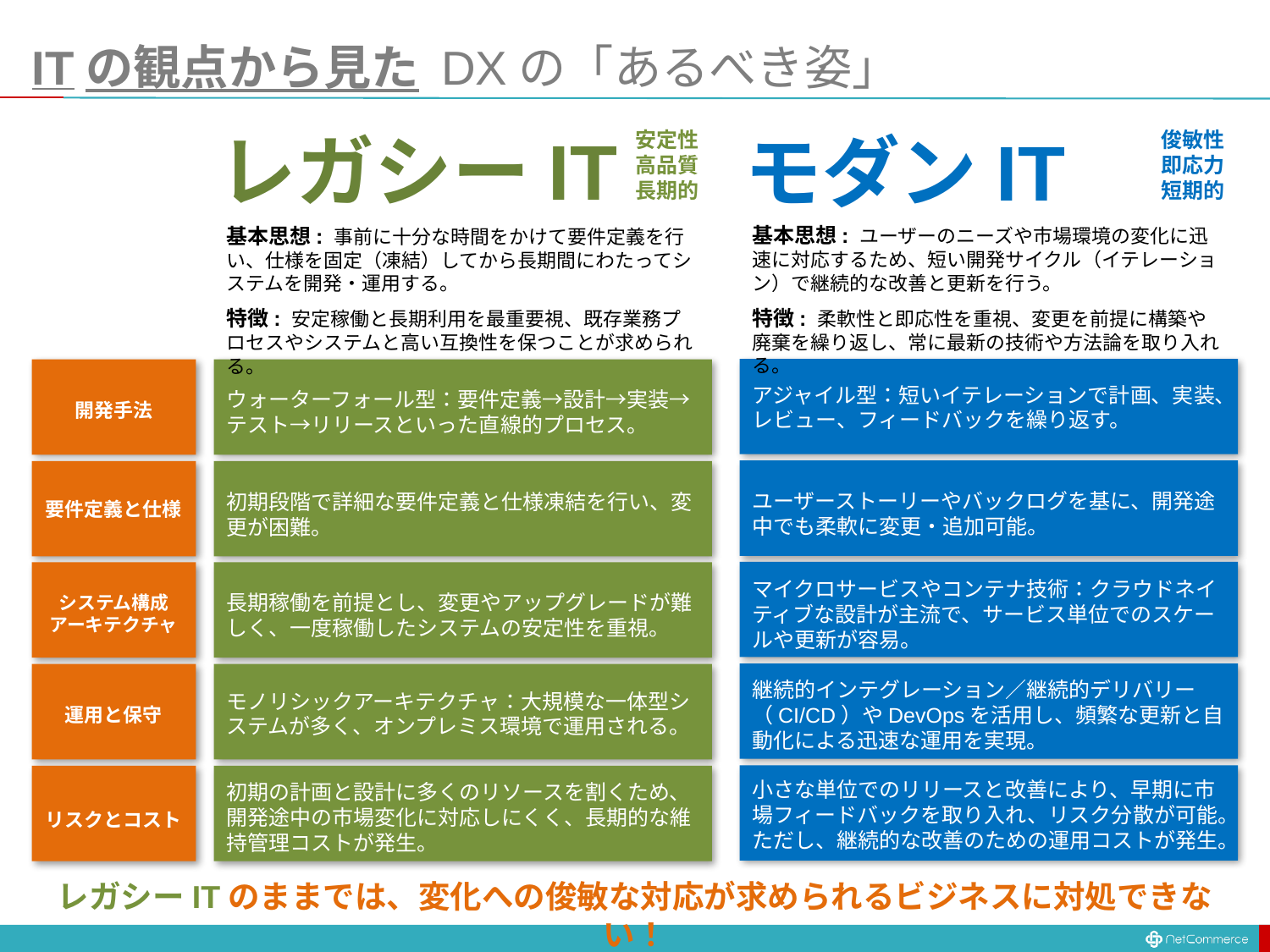

# ITの観点から見た DXの「あるべき姿」
レガシーIT
モダンIT
俊敏性
即応力
短期的
基本思想: ユーザーのニーズや市場環境の変化に迅速に対応するため、短い開発サイクル（イテレーション）で継続的な改善と更新を行う。
特徴: 柔軟性と即応性を重視、変更を前提に構築や廃棄を繰り返し、常に最新の技術や方法論を取り入れる。

アジャイル型：短いイテレーションで計画、実装、レビュー、フィードバックを繰り返す。

ユーザーストーリーやバックログを基に、開発途中でも柔軟に変更・追加可能。

マイクロサービスやコンテナ技術：クラウドネイティブな設計が主流で、サービス単位でのスケールや更新が容易。

継続的インテグレーション／継続的デリバリー（CI/CD）やDevOpsを活用し、頻繁な更新と自動化による迅速な運用を実現。

小さな単位でのリリースと改善により、早期に市場フィードバックを取り入れ、リスク分散が可能。ただし、継続的な改善のための運用コストが発生。
安定性
高品質
長期的
基本思想: 事前に十分な時間をかけて要件定義を行い、仕様を固定（凍結）してから長期間にわたってシステムを開発・運用する。
特徴: 安定稼働と長期利用を最重要視、既存業務プロセスやシステムと高い互換性を保つことが求められる。

ウォーターフォール型：要件定義→設計→実装→テスト→リリースといった直線的プロセス。
開発手法

初期段階で詳細な要件定義と仕様凍結を行い、変更が困難。
要件定義と仕様

長期稼働を前提とし、変更やアップグレードが難しく、一度稼働したシステムの安定性を重視。
システム構成
アーキテクチャ

モノリシックアーキテクチャ：大規模な一体型システムが多く、オンプレミス環境で運用される。
運用と保守

初期の計画と設計に多くのリソースを割くため、開発途中の市場変化に対応しにくく、長期的な維持管理コストが発生。
リスクとコスト
レガシーITのままでは、変化への俊敏な対応が求められるビジネスに対処できない！